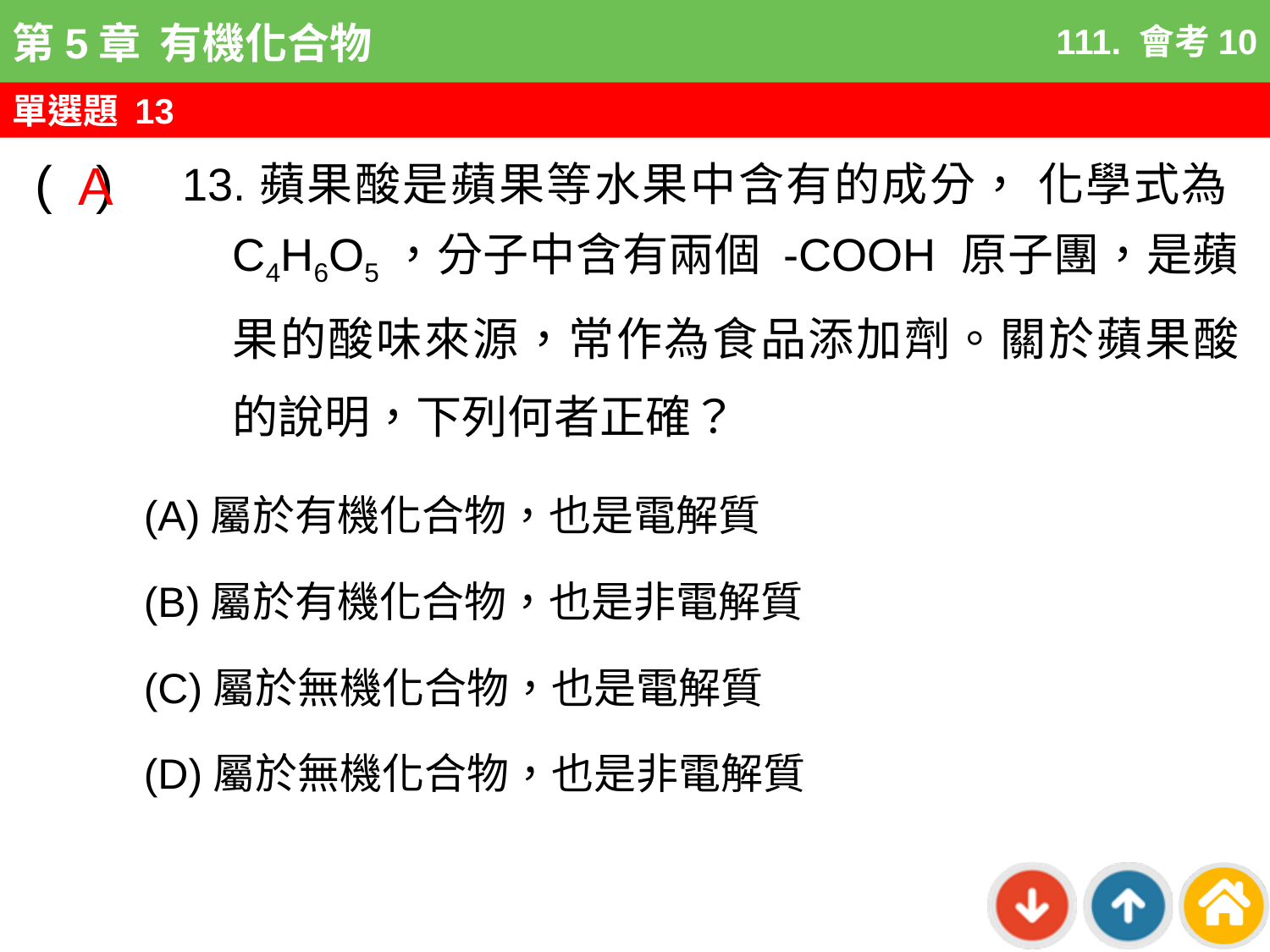

111. 會考10
單選題 13
A
13.蘋果酸是蘋果等水果中含有的成分， 化學式為C4H6O5，分子中含有兩個 -COOH 原子團，是蘋果的酸味來源，常作為食品添加劑。關於蘋果酸的說明，下列何者正確？
(   )
(A)屬於有機化合物，也是電解質
(B)屬於有機化合物，也是非電解質
(C)屬於無機化合物，也是電解質
(D)屬於無機化合物，也是非電解質